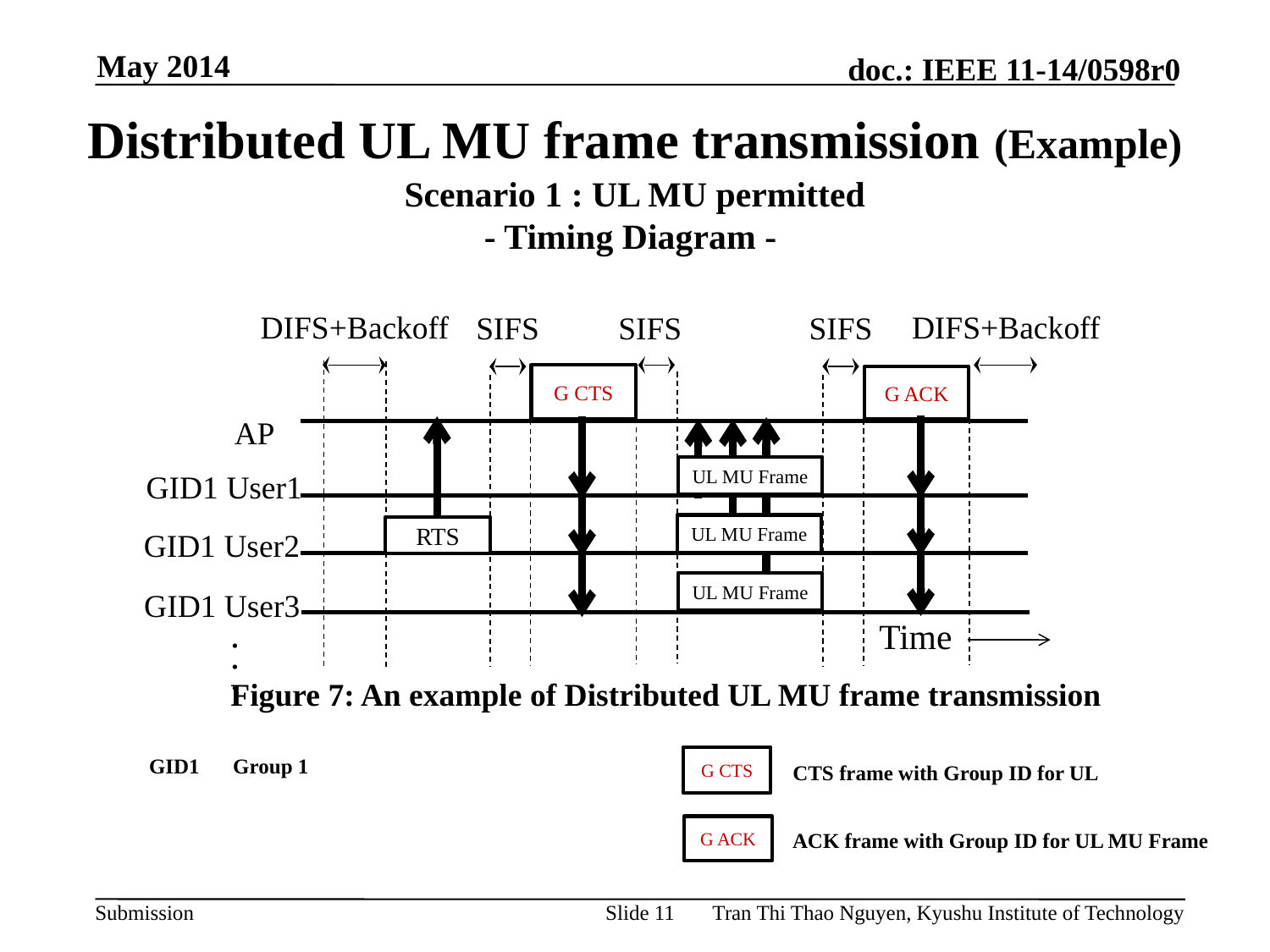

May 2014
# Distributed UL MU frame transmission (Example)
Scenario 1 : UL MU permitted
- Timing Diagram -
DIFS+Backoff
DIFS+Backoff
SIFS
SIFS
SIFS
G CTS
G ACK
AP
UL MU Frame
GID1 User1
UL MU Frame
RTS
GID1 User2
UL MU Frame
GID1 User3
Time
・
・
・
Figure 7: An example of Distributed UL MU frame transmission
GID1
Group 1
G CTS
CTS frame with Group ID for UL
G ACK
ACK frame with Group ID for UL MU Frame
Slide 11
Tran Thi Thao Nguyen, Kyushu Institute of Technology